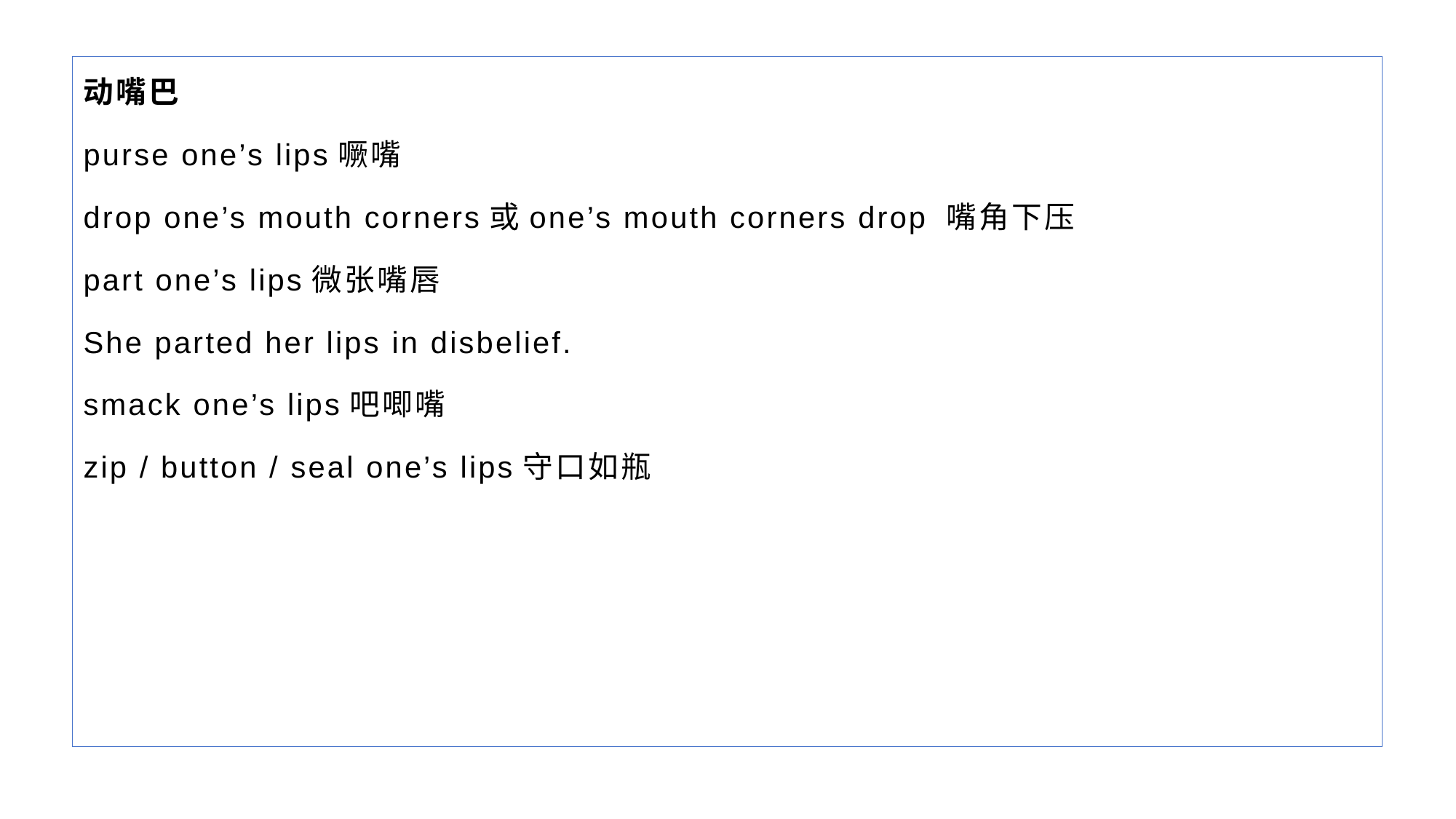

动嘴巴
purse one’s lips噘嘴
drop one’s mouth corners或one’s mouth corners drop 嘴角下压
part one’s lips微张嘴唇
She parted her lips in disbelief.
smack one’s lips吧唧嘴
zip / button / seal one’s lips守口如瓶